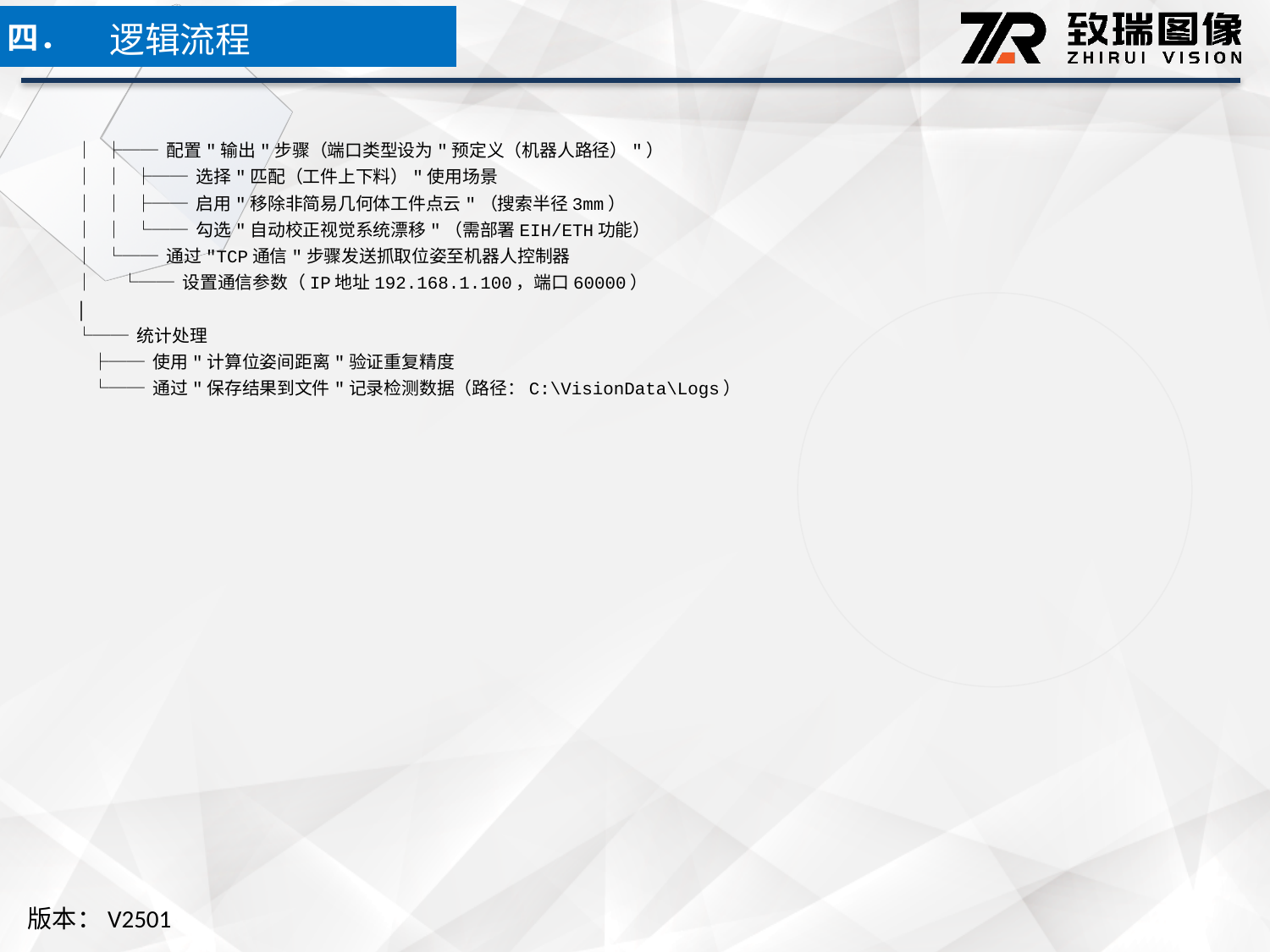

逻辑流程
四．

│   ├── 配置"输出"步骤（端口类型设为"预定义（机器人路径）"）
│   │   ├── 选择"匹配（工件上下料）"使用场景
│   │   ├── 启用"移除非简易几何体工件点云"（搜索半径3mm）
│   │   └── 勾选"自动校正视觉系统漂移"（需部署EIH/ETH功能）
│   └── 通过"TCP通信"步骤发送抓取位姿至机器人控制器
│       └── 设置通信参数（IP地址192.168.1.100，端口60000）
│
└── 统计处理
    ├── 使用"计算位姿间距离"验证重复精度
    └── 通过"保存结果到文件"记录检测数据（路径：C:\VisionData\Logs）